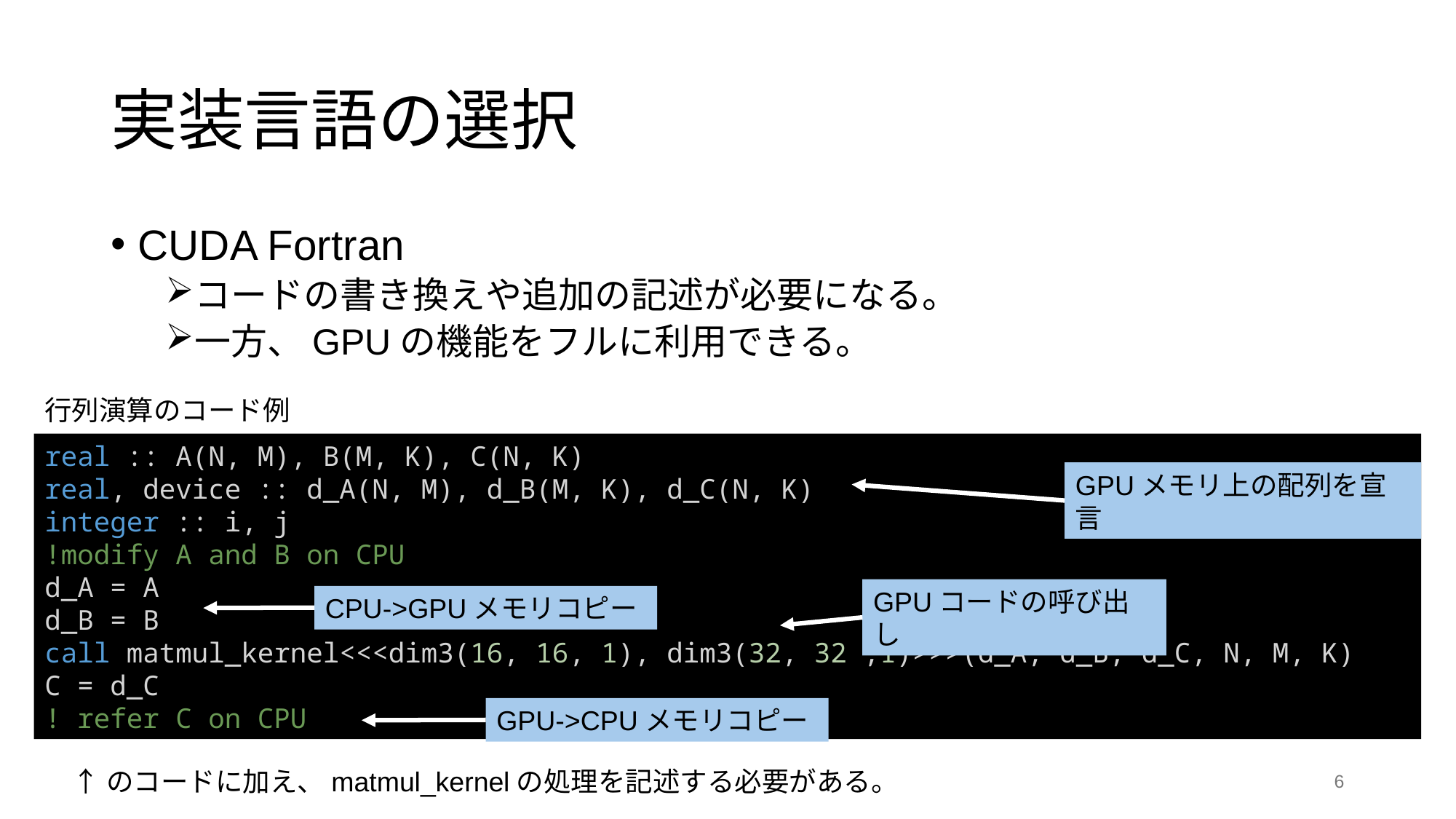

# 実装言語の選択
CUDA Fortran
コードの書き換えや追加の記述が必要になる。
一方、GPUの機能をフルに利用できる。
行列演算のコード例
real :: A(N, M), B(M, K), C(N, K)
real, device :: d_A(N, M), d_B(M, K), d_C(N, K)
integer :: i, j
!modify A and B on CPU
d_A = A
d_B = B
call matmul_kernel<<<dim3(16, 16, 1), dim3(32, 32 ,1)>>>(d_A, d_B, d_C, N, M, K)
C = d_C
! refer C on CPU
GPUメモリ上の配列を宣言
GPUコードの呼び出し
CPU->GPUメモリコピー
GPU->CPUメモリコピー
↑のコードに加え、matmul_kernelの処理を記述する必要がある。
6